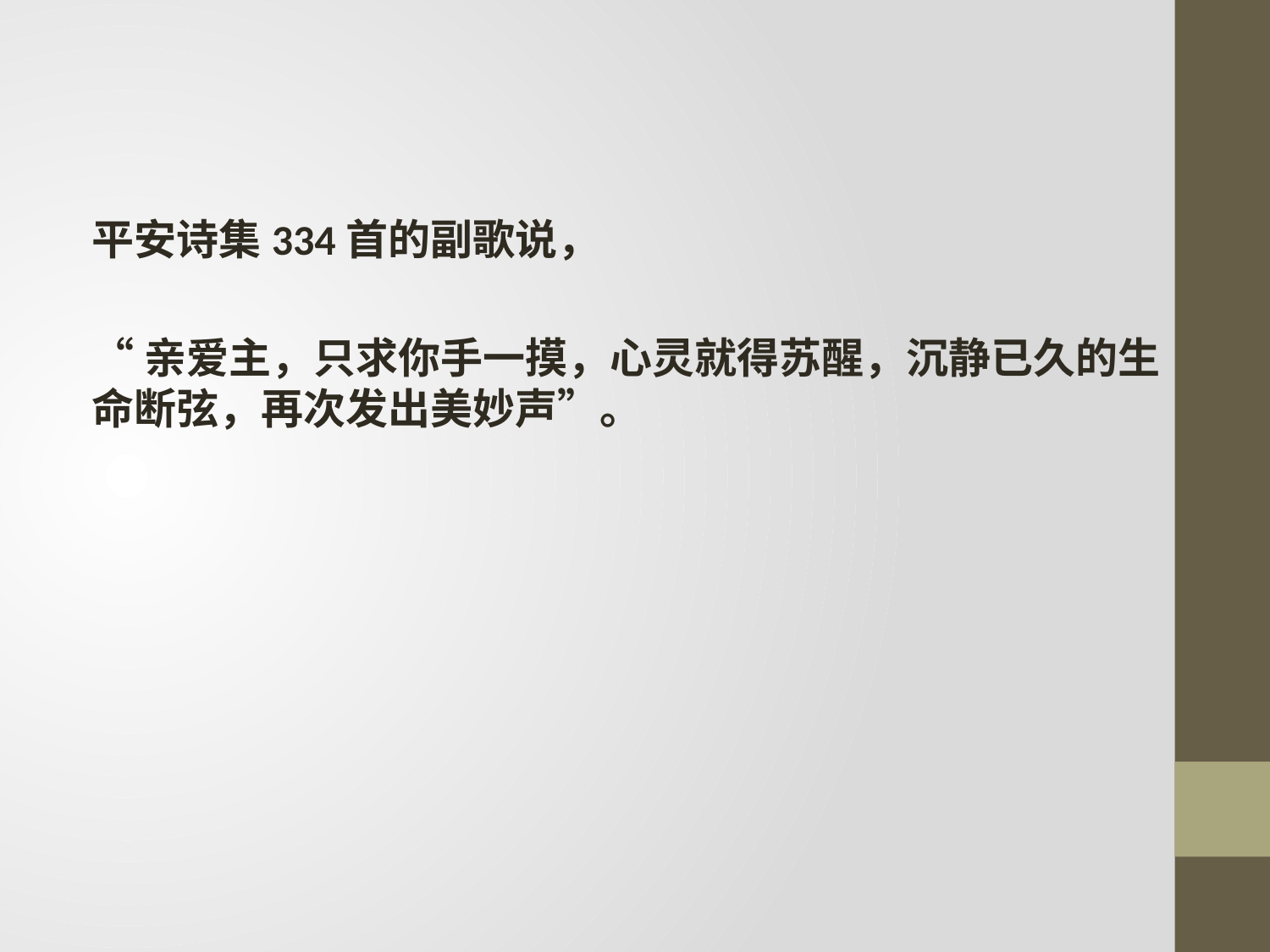

平安诗集334首的副歌说，

“亲爱主，只求你手一摸，心灵就得苏醒，沉静已久的生命断弦，再次发出美妙声”。